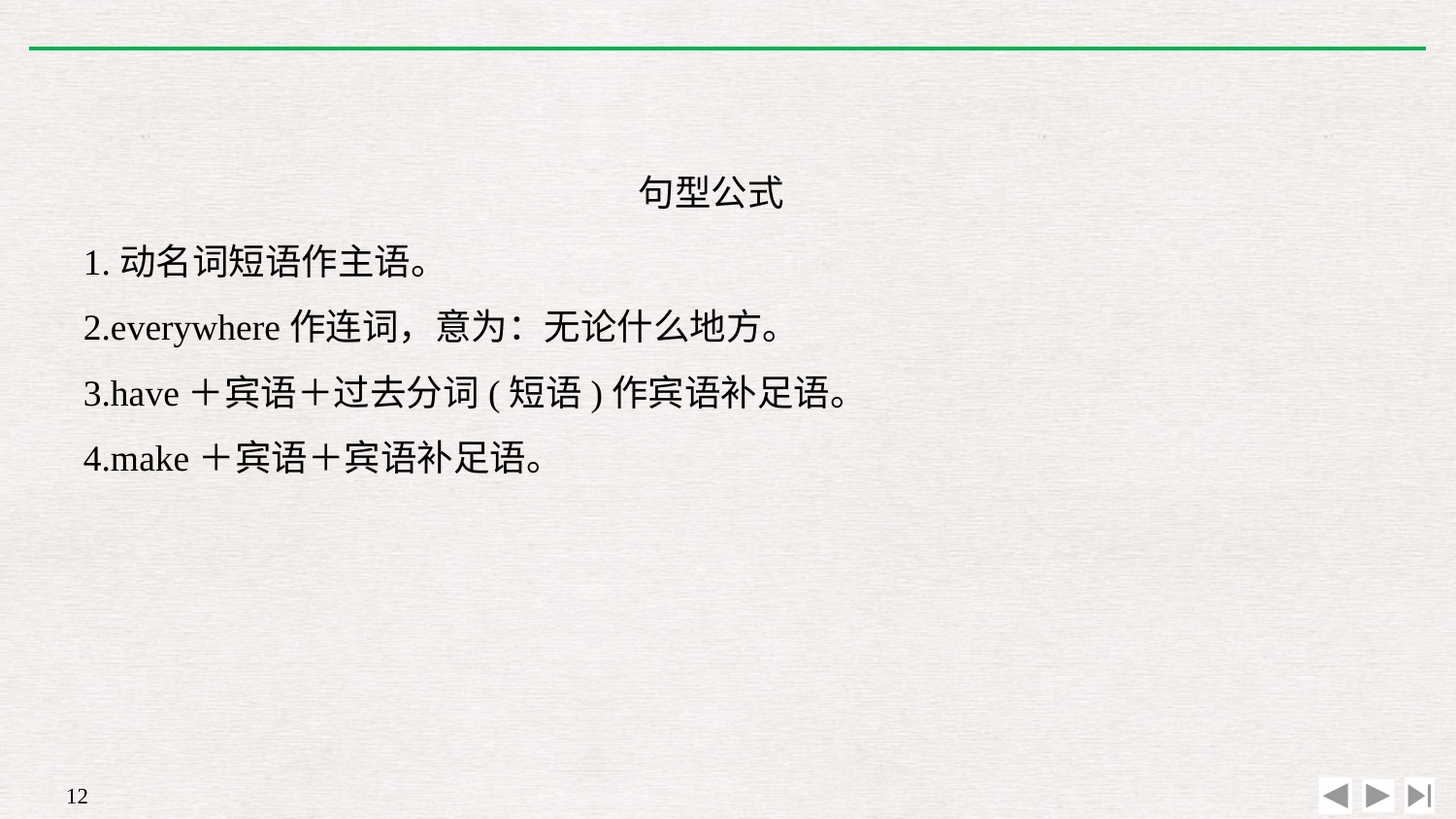

句型公式
1.动名词短语作主语。
2.everywhere作连词，意为：无论什么地方。
3.have＋宾语＋过去分词(短语)作宾语补足语。
4.make＋宾语＋宾语补足语。